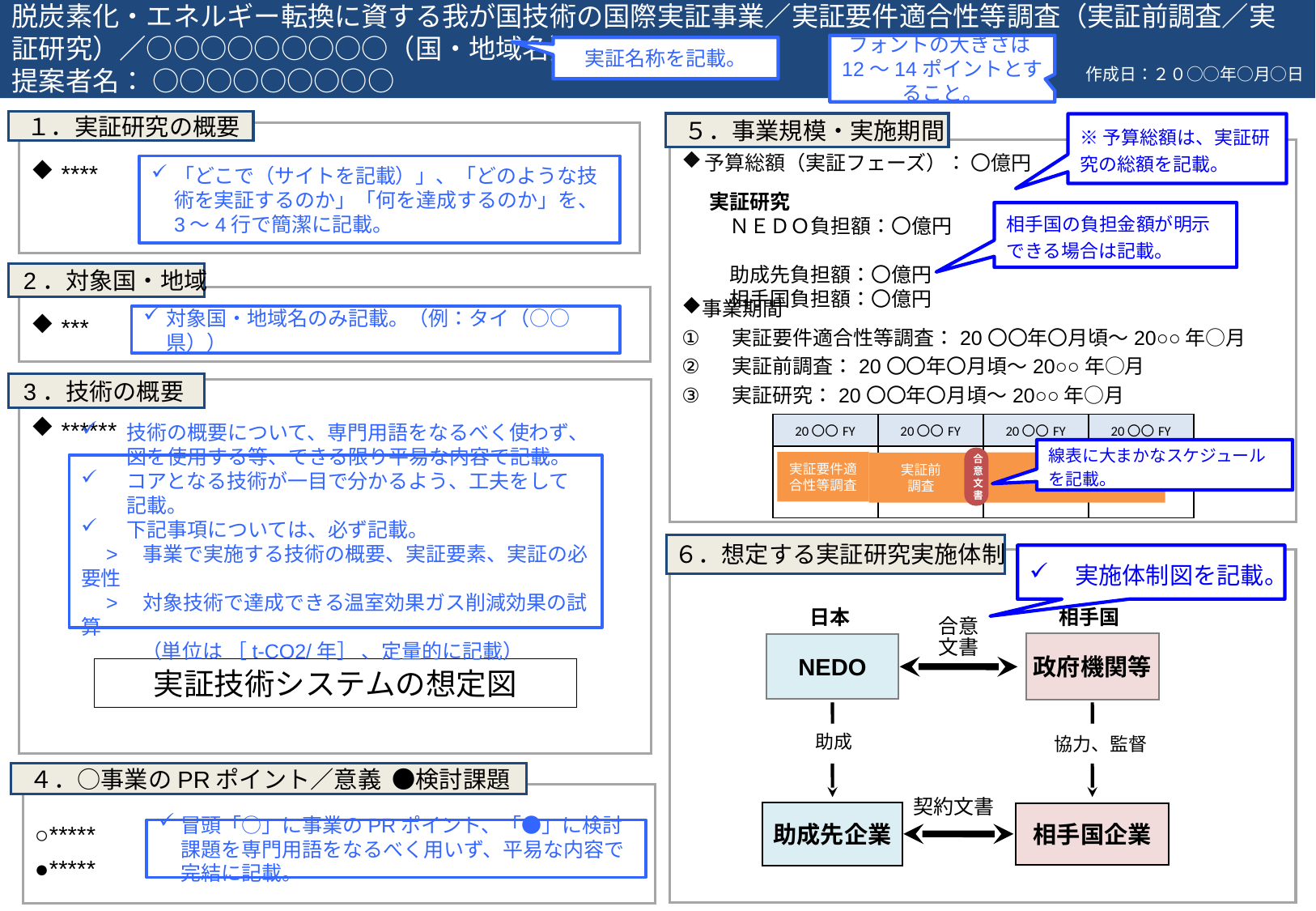

脱炭素化・エネルギー転換に資する我が国技術の国際実証事業／実証要件適合性等調査（実証前調査／実証研究）／○○○○○○○○○（国・地域名）
提案者名： ○○○○○○○○○
フォントの大きさは12～14ポイントとすること。
実証名称を記載。
作成日：２０○○年○月○日
 １．実証研究の概要
 ５．事業規模・実施期間
※予算総額は、実証研究の総額を記載。

****
予算総額（実証フェーズ）： 〇億円

事業期間
　実証要件適合性等調査：20〇〇年〇月頃～20○○年○月
　実証前調査：20〇〇年〇月頃～20○○年○月
　実証研究：20〇〇年〇月頃～20○○年○月

「どこで（サイトを記載）」、「どのような技術を実証するのか」「何を達成するのか」を、3～4行で簡潔に記載。
実証研究
　ＮＥＤＯ負担額：〇億円
　助成先負担額：〇億円
　相手国負担額：〇億円
相手国の負担金額が明示できる場合は記載。
 2．対象国・地域

***
対象国・地域名のみ記載。（例：タイ（○○県））
 3．技術の概要

******

| 20〇〇FY | 20〇〇FY | 20〇〇FY | 20〇〇FY |
| --- | --- | --- | --- |
|  |  |  |  |
線表に大まかなスケジュールを記載。
合意文書
実証要件適合性等調査
実証研究
実証前
調査
技術の概要について、専門用語をなるべく使わず、図を使用する等、できる限り平易な内容で記載。
コアとなる技術が一目で分かるよう、工夫をして記載。
下記事項については、必ず記載。
　>　事業で実施する技術の概要、実証要素、実証の必要性
　>　対象技術で達成できる温室効果ガス削減効果の試算
　　　（単位は ［t-CO2/年］ 、定量的に記載）
６．想定する実証研究実施体制
実施体制図を記載。

日本
相手国
合意文書
政府機関等
NEDO
実証技術システムの想定図

助成
協力、監督
 ４．○事業のPRポイント／意義  ●検討課題

○*****
●*****

契約文書
助成先企業
相手国企業
冒頭「○」に事業のPRポイント、「●」に検討課題を専門用語をなるべく用いず、平易な内容で完結に記載。